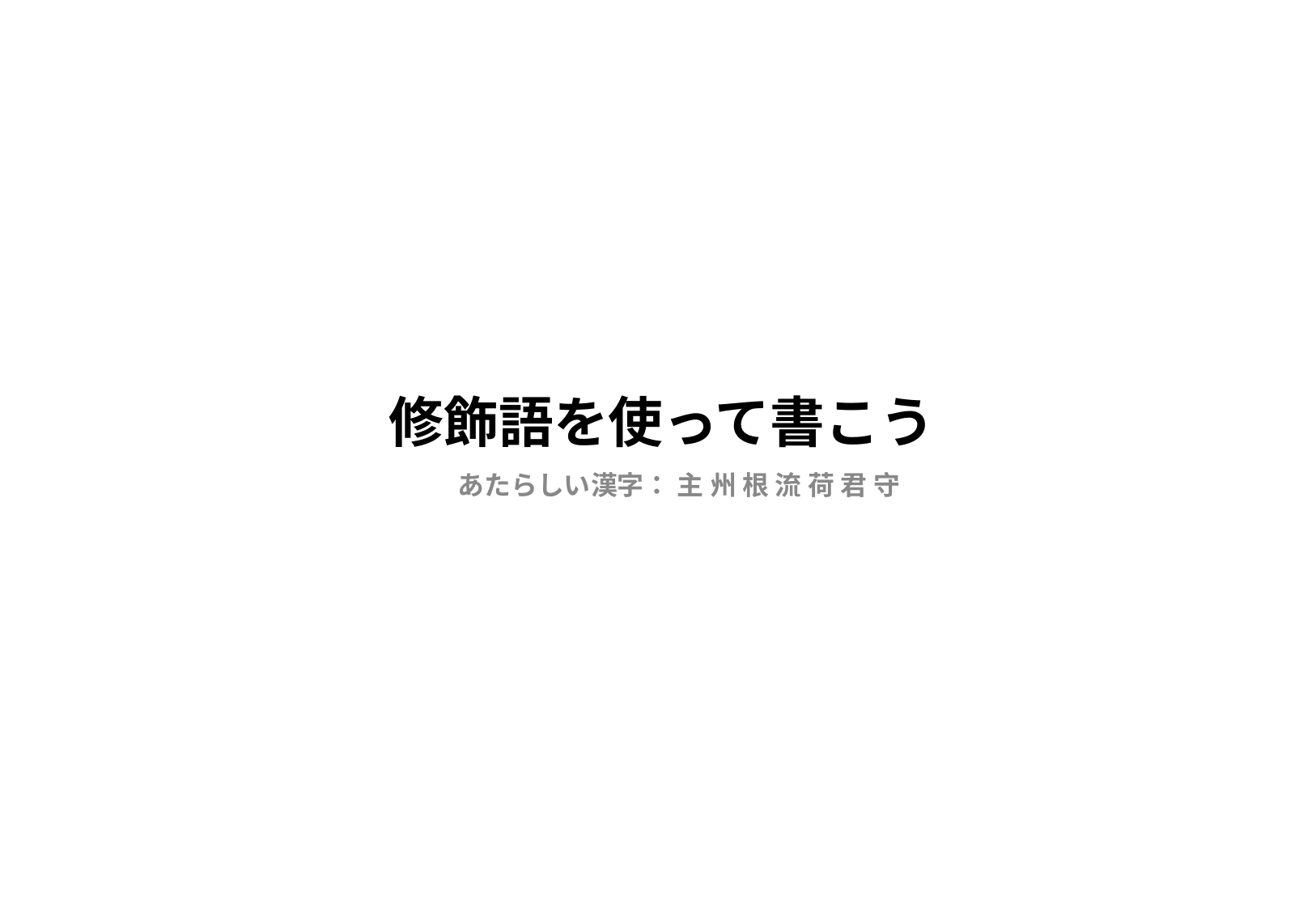

# 修飾語を使って書こう
あたらしい漢字： 主 州 根 流 荷 君 守